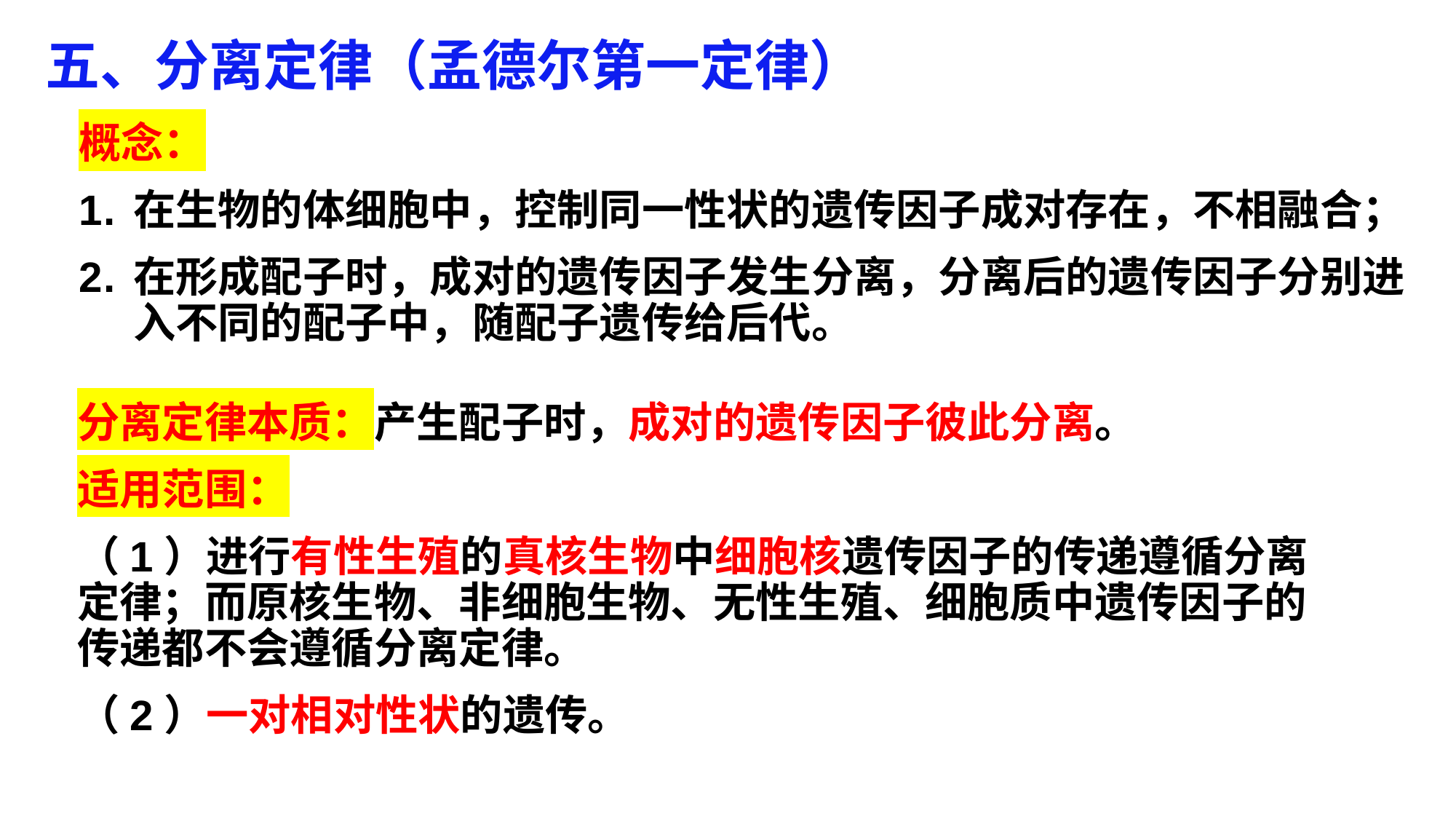

五、分离定律（孟德尔第一定律）

概念：
在生物的体细胞中，控制同一性状的遗传因子成对存在，不相融合；
在形成配子时，成对的遗传因子发生分离，分离后的遗传因子分别进入不同的配子中，随配子遗传给后代。

分离定律本质：产生配子时，成对的遗传因子彼此分离。
适用范围：
（1）进行有性生殖的真核生物中细胞核遗传因子的传递遵循分离定律；而原核生物、非细胞生物、无性生殖、细胞质中遗传因子的传递都不会遵循分离定律。
（2）一对相对性状的遗传。